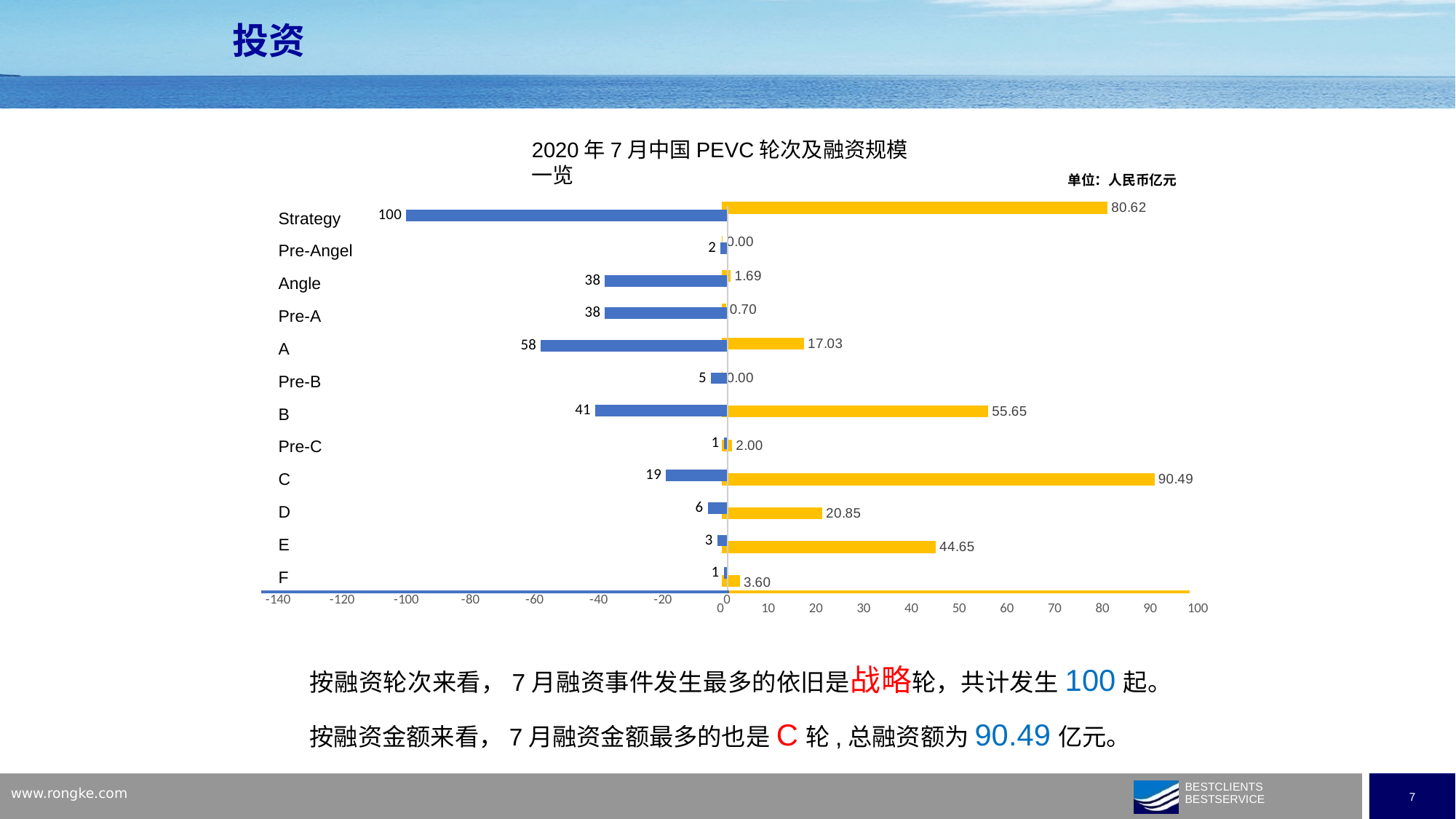

投资
2020年7月中国PEVC轮次及融资规模一览
单位：人民币亿元

### Chart

| Category |  |
|---|---|
| F | -1.0 |
| E | -3.0 |
| D | -6.0 |
| C | -19.0 |
| Pre-C | -1.0 |
| B | -41.0 |
| Pre-B | -5.0 |
| A | -58.0 |
| Pre-A | -38.0 |
| Angle | -38.0 |
| Pre-Angle | -2.0 |
| Stratage | -100.0 |

### Chart

| Category |  |
|---|---|
| F | 3.6 |
| E | 44.65 |
| D | 20.85 |
| C | 90.49 |
| Pre-C | 2.0 |
| B | 55.65 |
| Pre-B | 0.0 |
| A | 17.025 |
| Pre-A | 0.7 |
| Angle | 1.685 |
| Pre-Angle | 0.0 |
| Stratage | 80.62075300000001 |
Strategy
Pre-Angel
Angle
Pre-A
A
Pre-B
B
Pre-C
C
D
E
F
按融资轮次来看，7月融资事件发生最多的依旧是战略轮，共计发生100起。
按融资金额来看，7月融资金额最多的也是C轮,总融资额为90.49亿元。